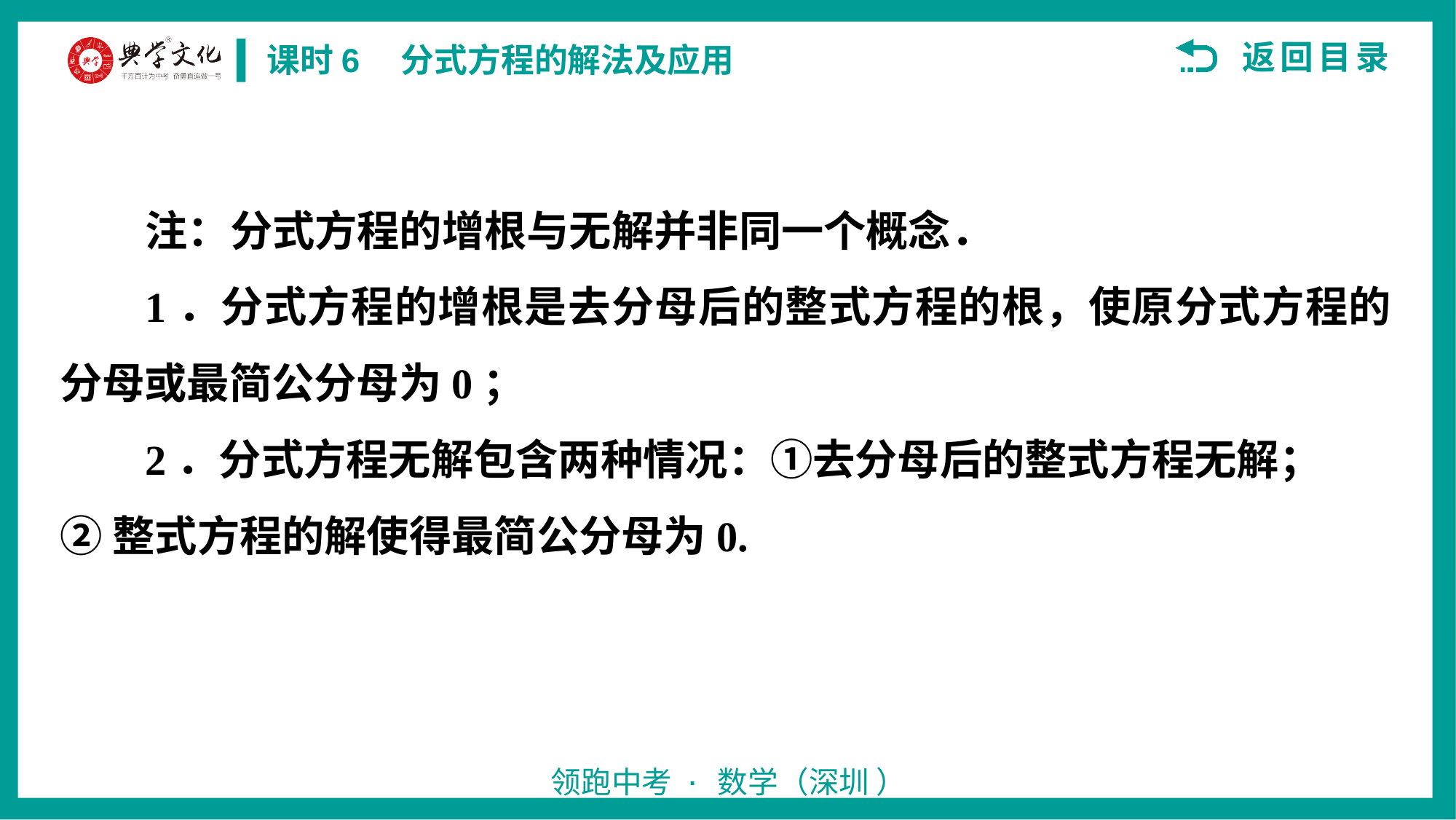

注：分式方程的增根与无解并非同一个概念．
1．分式方程的增根是去分母后的整式方程的根，使原分式方程的分母或最简公分母为0；
2．分式方程无解包含两种情况：①去分母后的整式方程无解；
②整式方程的解使得最简公分母为0.